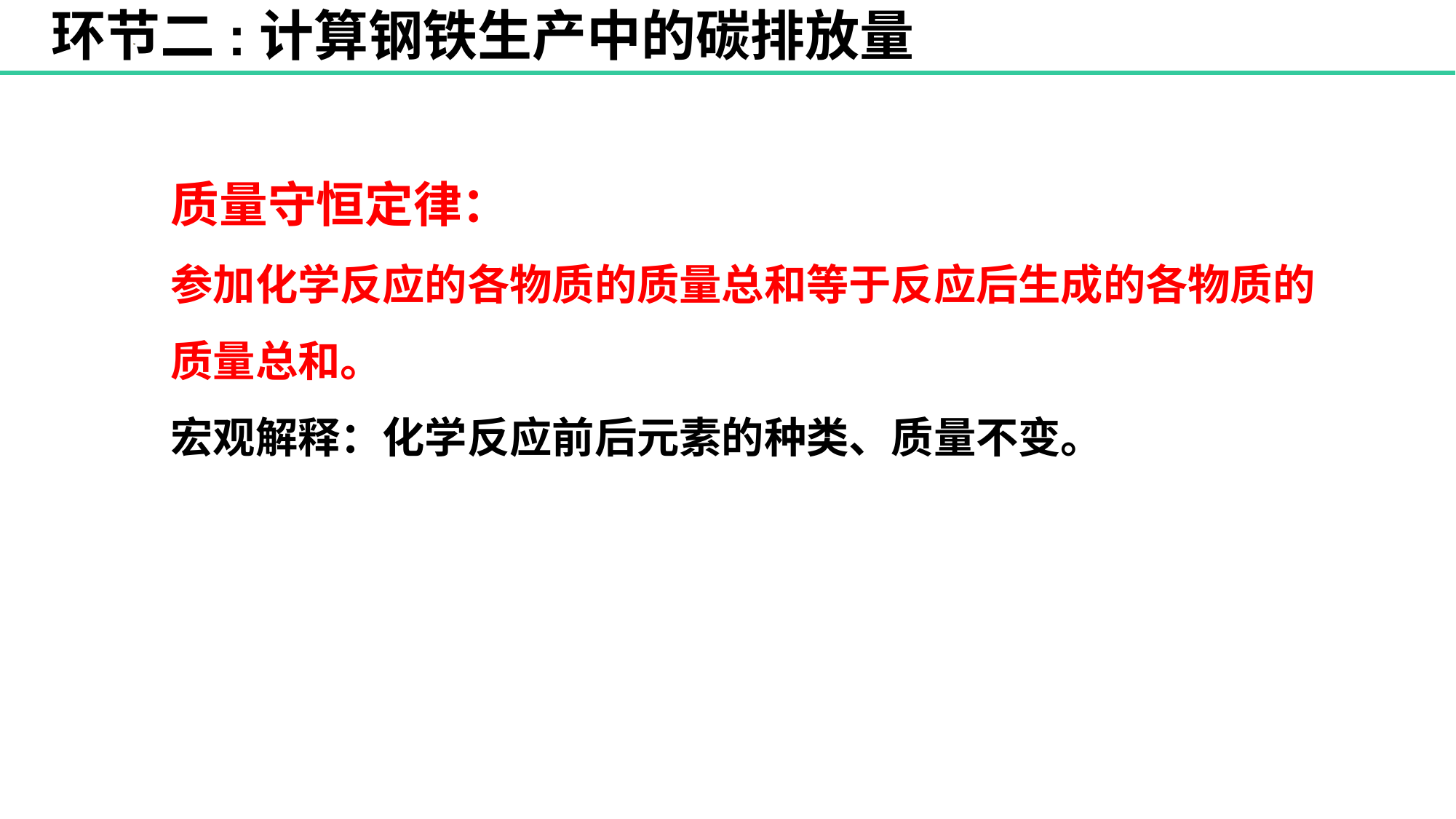

环节二:计算钢铁生产中的碳排放量
质量守恒定律：
参加化学反应的各物质的质量总和等于反应后生成的各物质的质量总和。
宏观解释：化学反应前后元素的种类、质量不变。